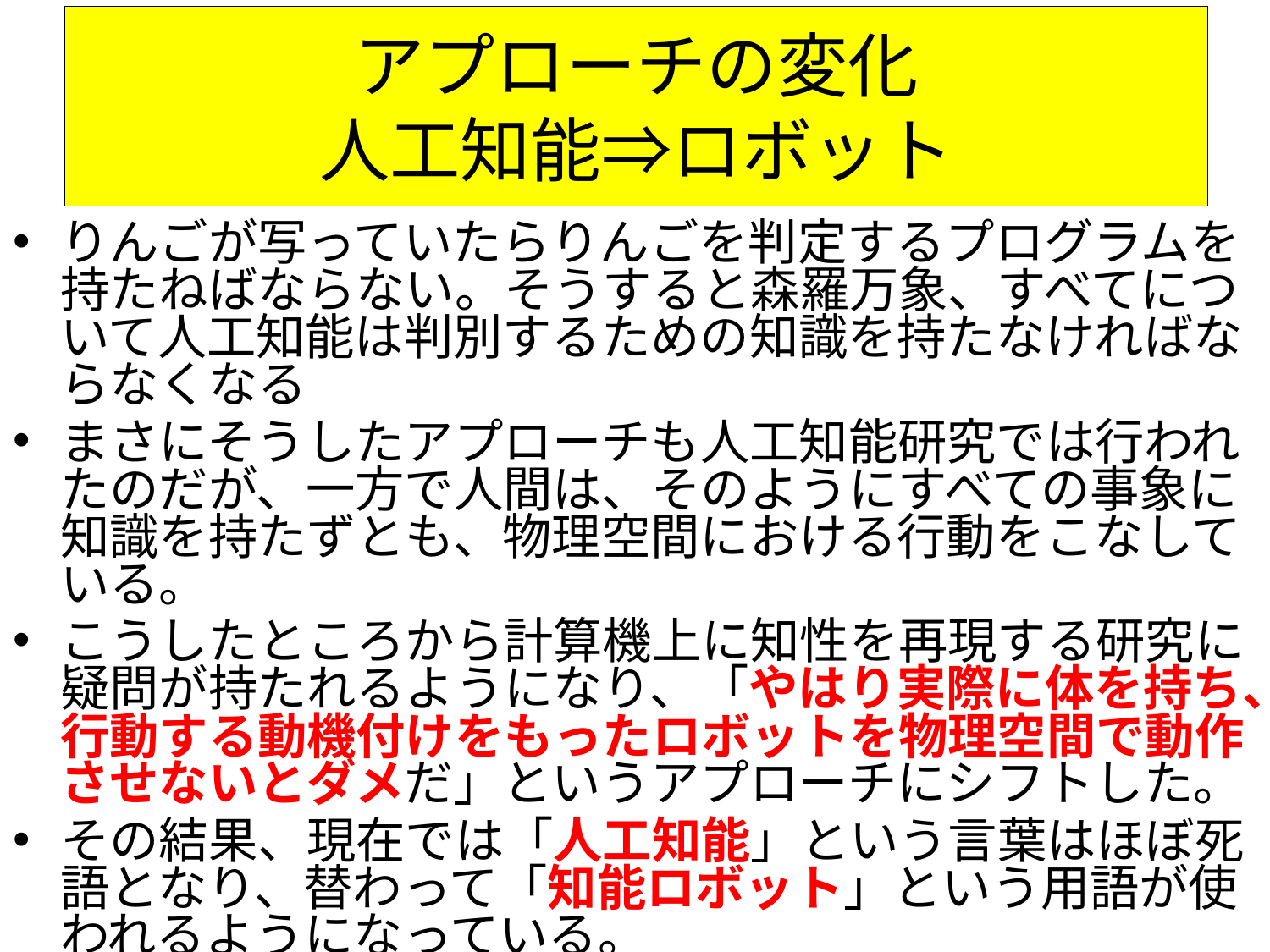

# アプローチの変化 人工知能⇒ロボット
りんごが写っていたらりんごを判定するプログラムを持たねばならない。そうすると森羅万象、すべてについて人工知能は判別するための知識を持たなければならなくなる
まさにそうしたアプローチも人工知能研究では行われたのだが、一方で人間は、そのようにすべての事象に知識を持たずとも、物理空間における行動をこなしている。
こうしたところから計算機上に知性を再現する研究に疑問が持たれるようになり、「やはり実際に体を持ち、行動する動機付けをもったロボットを物理空間で動作させないとダメだ」というアプローチにシフトした。
その結果、現在では「人工知能」という言葉はほぼ死語となり、替わって「知能ロボット」という用語が使われるようになっている。